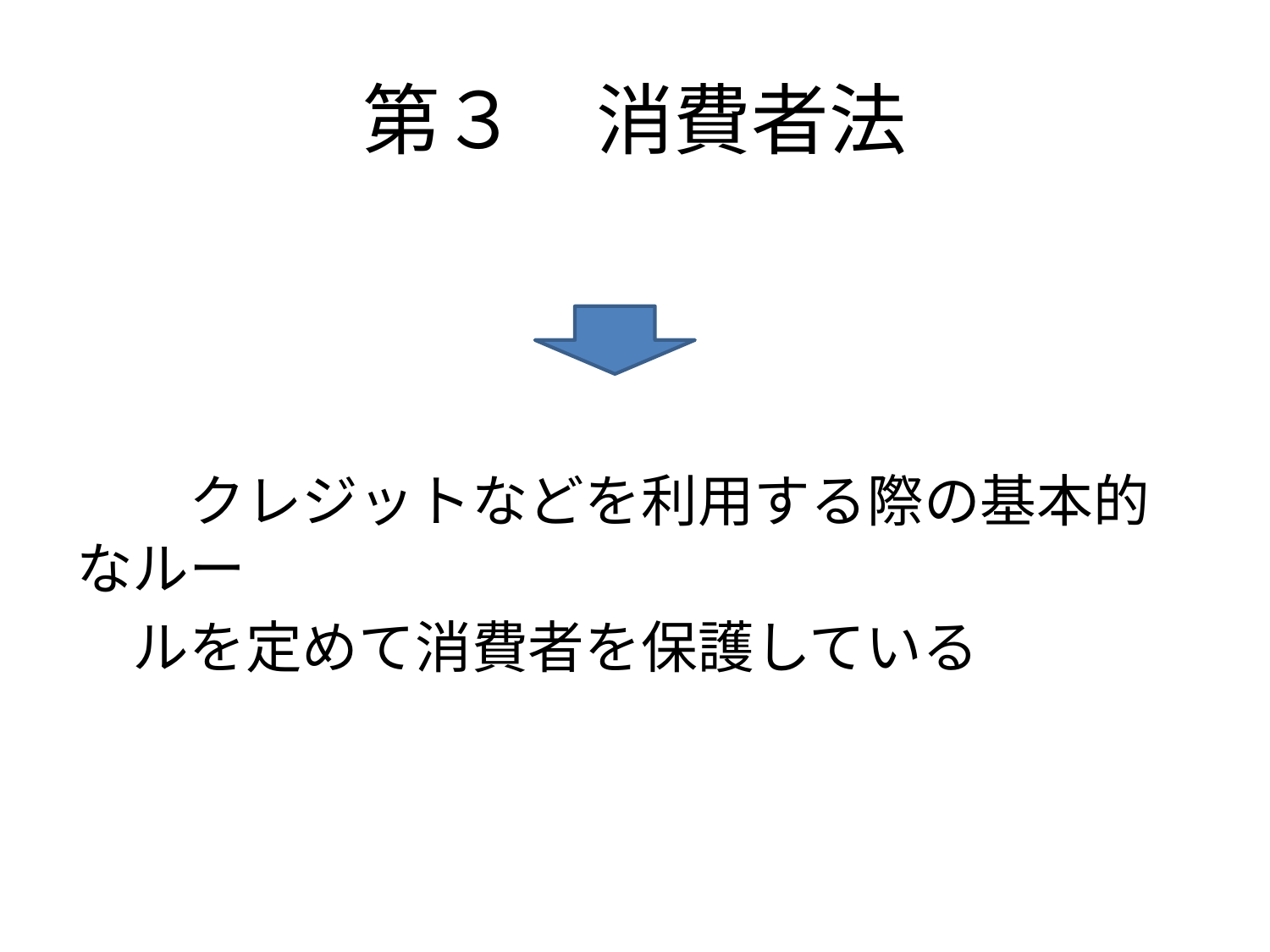

# 第３　消費者法

　　クレジットなどを利用する際の基本的なルー
　ルを定めて消費者を保護している